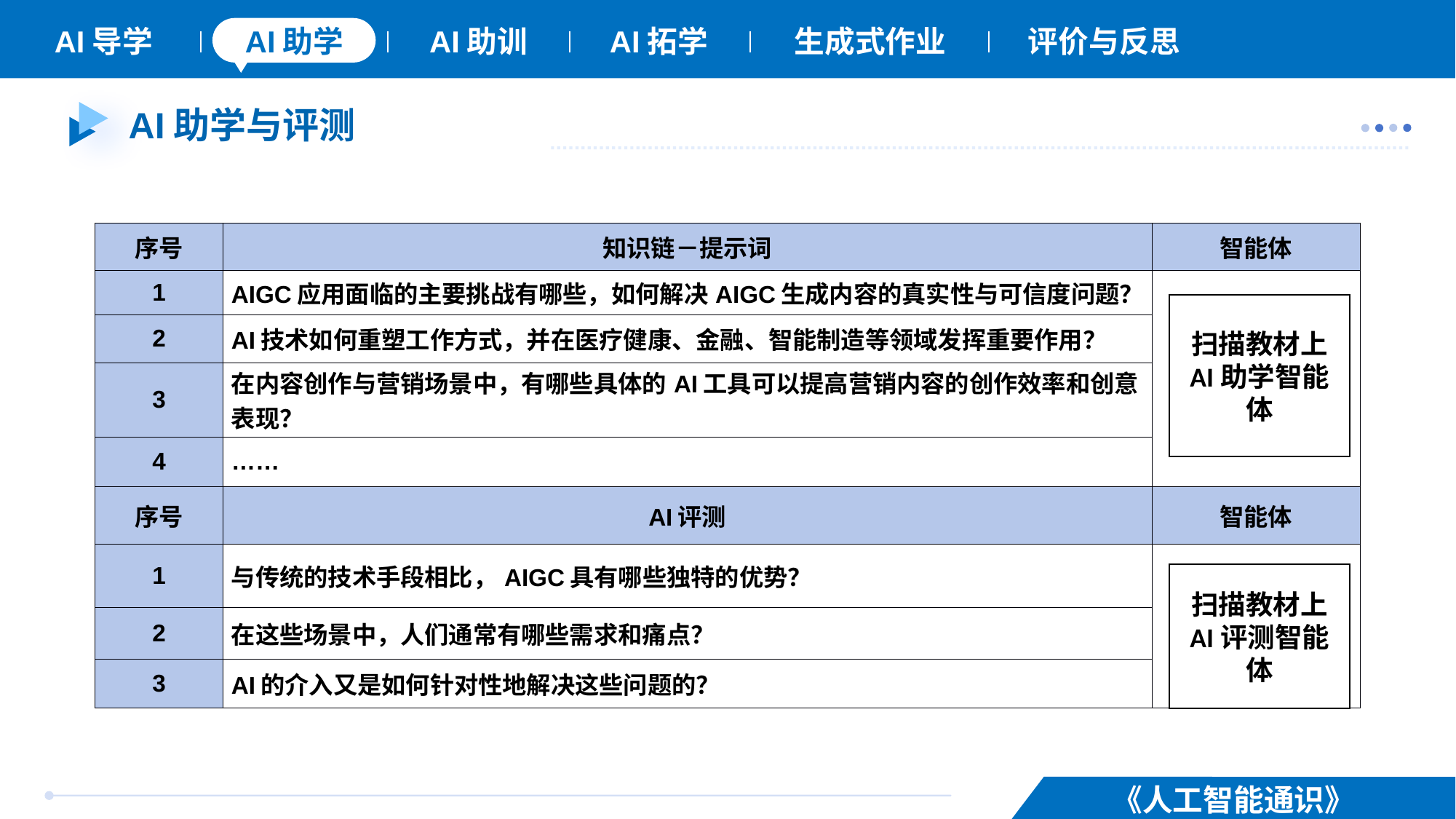

# AI助学与评测
| 序号 | 知识链－提示词 | 智能体 |
| --- | --- | --- |
| 1 | AIGC应用面临的主要挑战有哪些，如何解决AIGC生成内容的真实性与可信度问题？ |  |
| 2 | AI技术如何重塑工作方式，并在医疗健康、金融、智能制造等领域发挥重要作用？ |  |
| 3 | 在内容创作与营销场景中，有哪些具体的AI工具可以提高营销内容的创作效率和创意表现？ |  |
| 4 | …… |  |
| 序号 | AI评测 | 智能体 |
| 1 | 与传统的技术手段相比，AIGC具有哪些独特的优势？ |  |
| 2 | 在这些场景中，人们通常有哪些需求和痛点？ |  |
| 3 | AI的介入又是如何针对性地解决这些问题的？ |  |
扫描教材上
AI助学智能体
扫描教材上
AI评测智能体